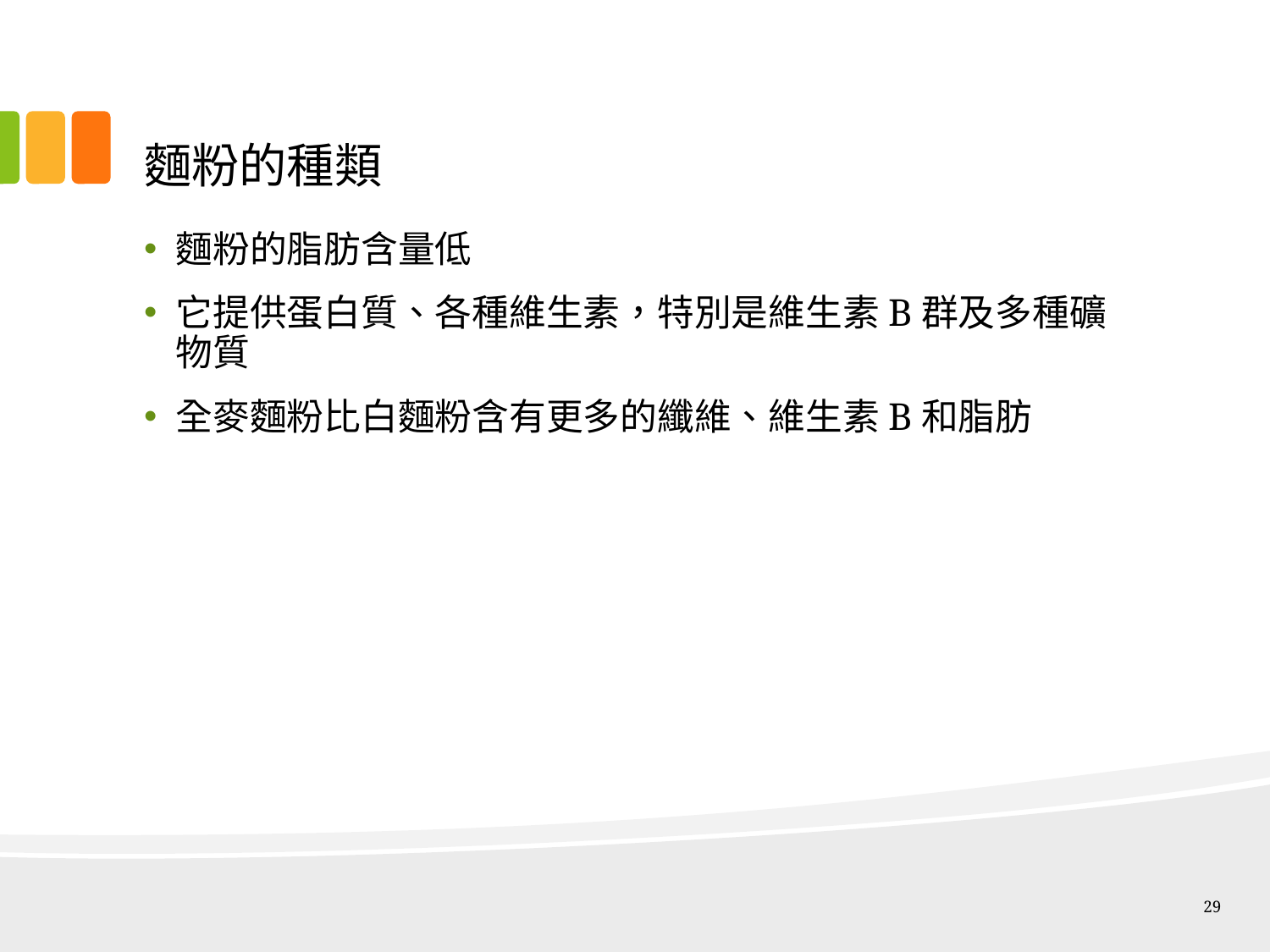

# 麵粉的種類
麵粉的脂肪含量低
它提供蛋白質、各種維生素，特別是維生素B群及多種礦物質
全麥麵粉比白麵粉含有更多的纖維、維生素B和脂肪

29